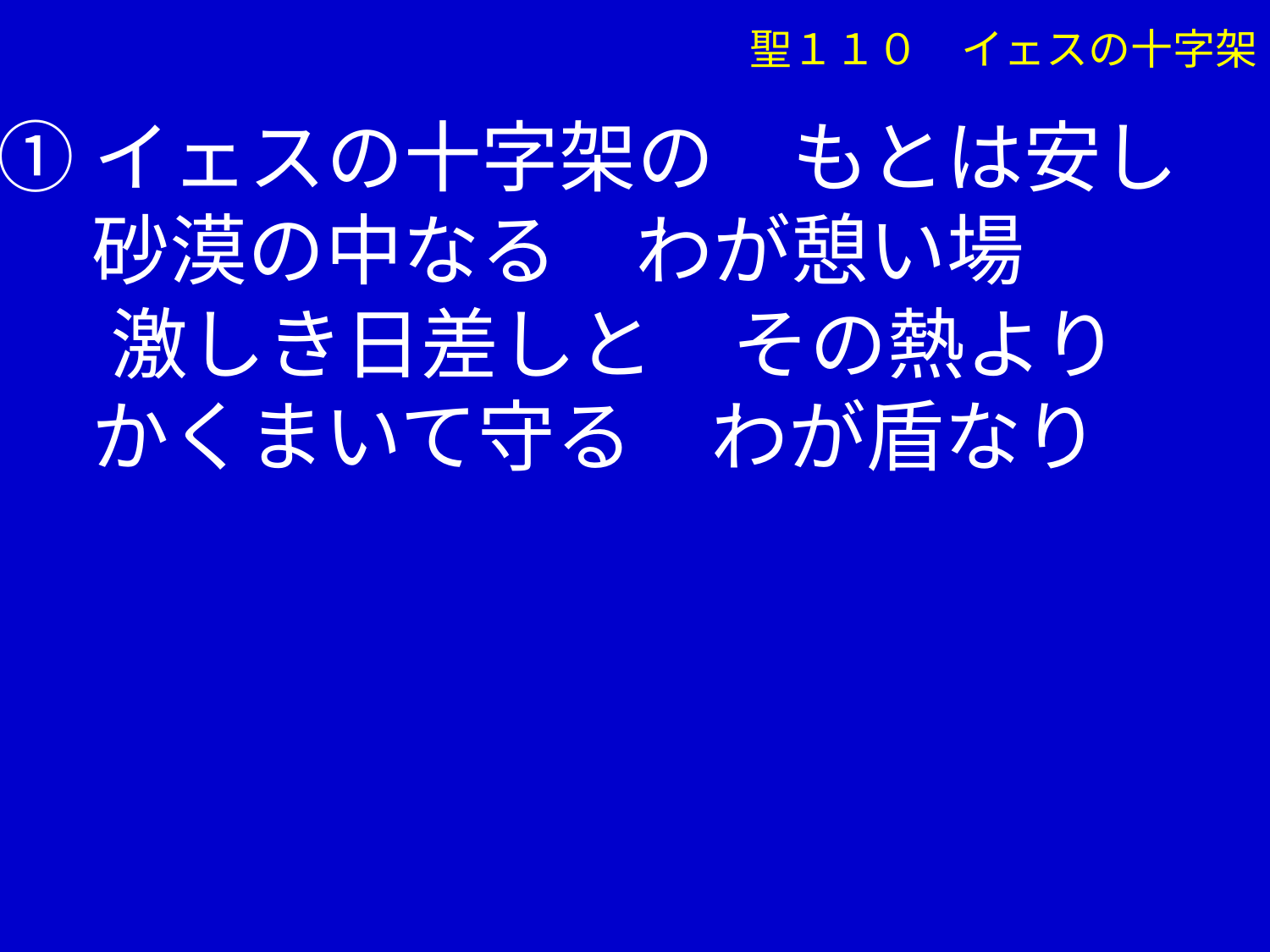

聖１１０　イェスの十字架
①イェスの十字架の　もとは安し
　 砂漠の中なる　わが憩い場
 　激しき日差しと　その熱より
　 かくまいて守る　わが盾なり